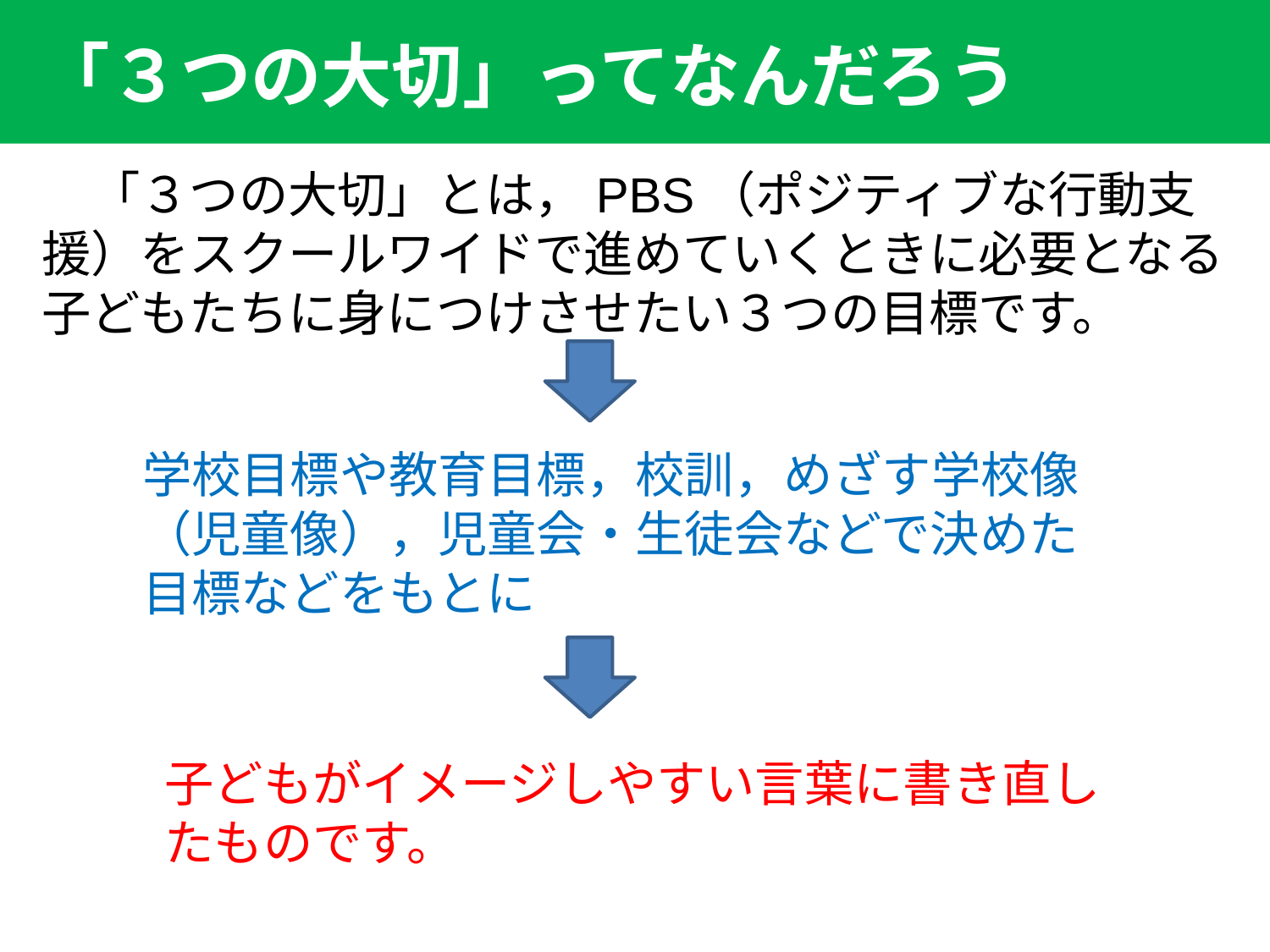

「３つの大切」ってなんだろう
　「３つの大切」とは，PBS（ポジティブな行動支援）をスクールワイドで進めていくときに必要となる子どもたちに身につけさせたい３つの目標です。

学校目標や教育目標，校訓，めざす学校像（児童像），児童会・生徒会などで決めた目標などをもとに

子どもがイメージしやすい言葉に書き直したものです。